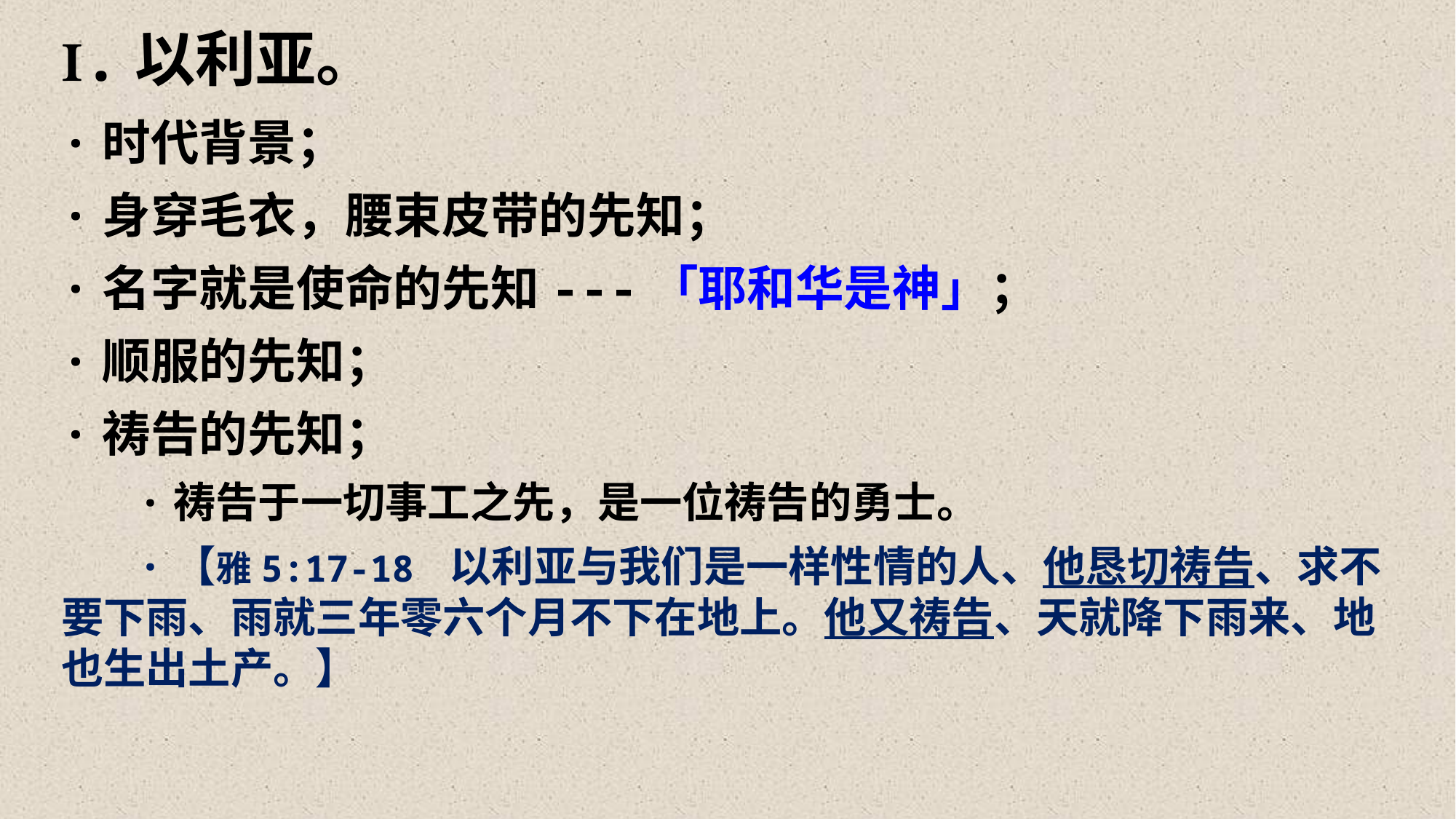

Ⅰ.以利亚。
·时代背景；
·身穿毛衣，腰束皮带的先知；
·名字就是使命的先知---「耶和华是神」；
·顺服的先知；
·祷告的先知；
   ·祷告于一切事工之先，是一位祷告的勇士。
   ·【雅5:17-18 以利亚与我们是一样性情的人、他恳切祷告、求不要下雨、雨就三年零六个月不下在地上。他又祷告、天就降下雨来、地也生出土产。】